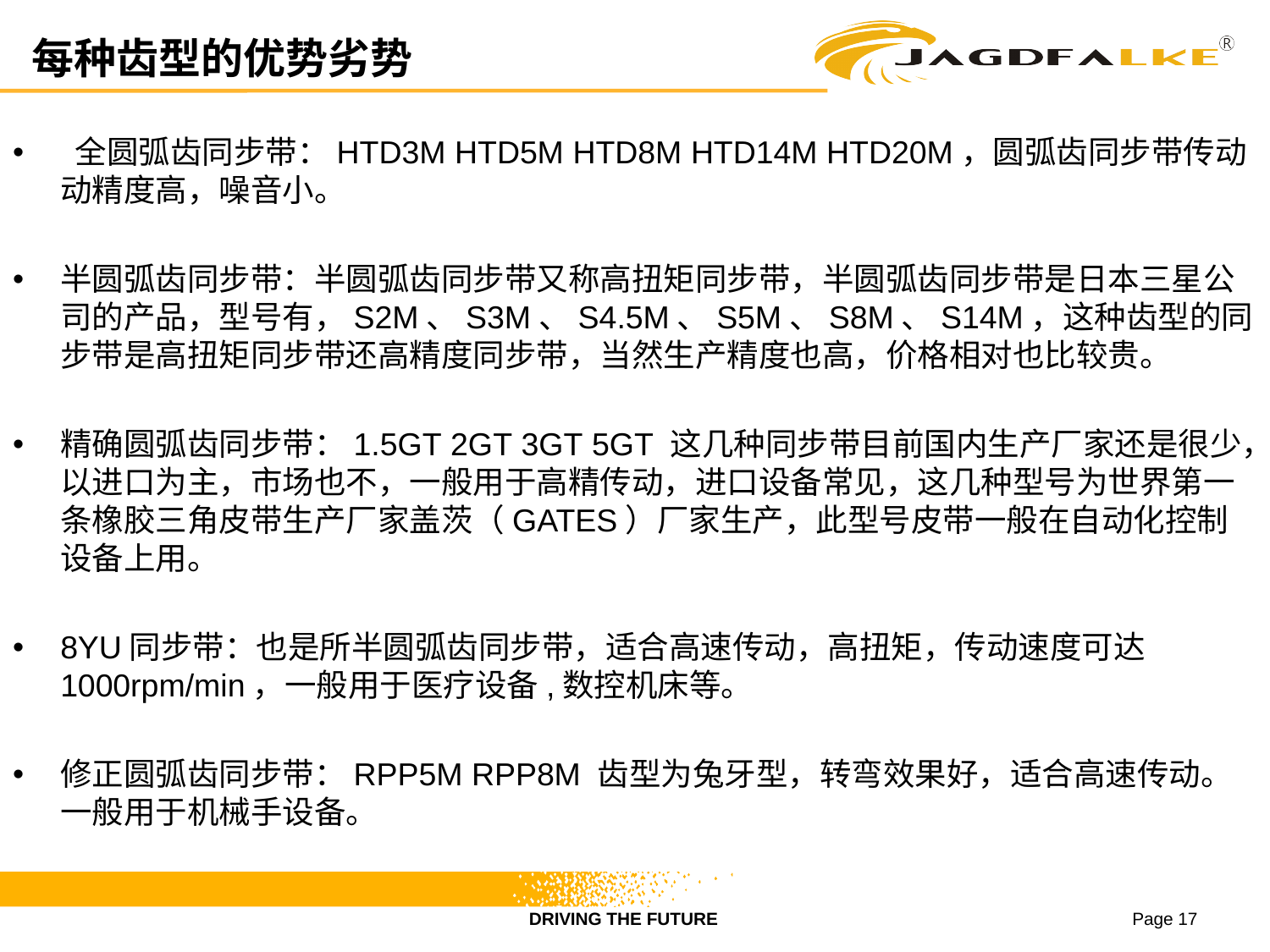

每种齿型的优势劣势
 全圆弧齿同步带：HTD3M HTD5M HTD8M HTD14M HTD20M，圆弧齿同步带传动动精度高，噪音小。

半圆弧齿同步带：半圆弧齿同步带又称高扭矩同步带，半圆弧齿同步带是日本三星公司的产品，型号有，S2M、S3M、S4.5M、S5M、S8M、S14M，这种齿型的同步带是高扭矩同步带还高精度同步带，当然生产精度也高，价格相对也比较贵。

精确圆弧齿同步带：1.5GT 2GT 3GT 5GT 这几种同步带目前国内生产厂家还是很少，以进口为主，市场也不，一般用于高精传动，进口设备常见，这几种型号为世界第一条橡胶三角皮带生产厂家盖茨（GATES）厂家生产，此型号皮带一般在自动化控制设备上用。

8YU同步带：也是所半圆弧齿同步带，适合高速传动，高扭矩，传动速度可达1000rpm/min，一般用于医疗设备,数控机床等。

修正圆弧齿同步带：RPP5M RPP8M 齿型为兔牙型，转弯效果好，适合高速传动。一般用于机械手设备。
DRIVING THE FUTURE
Page 17